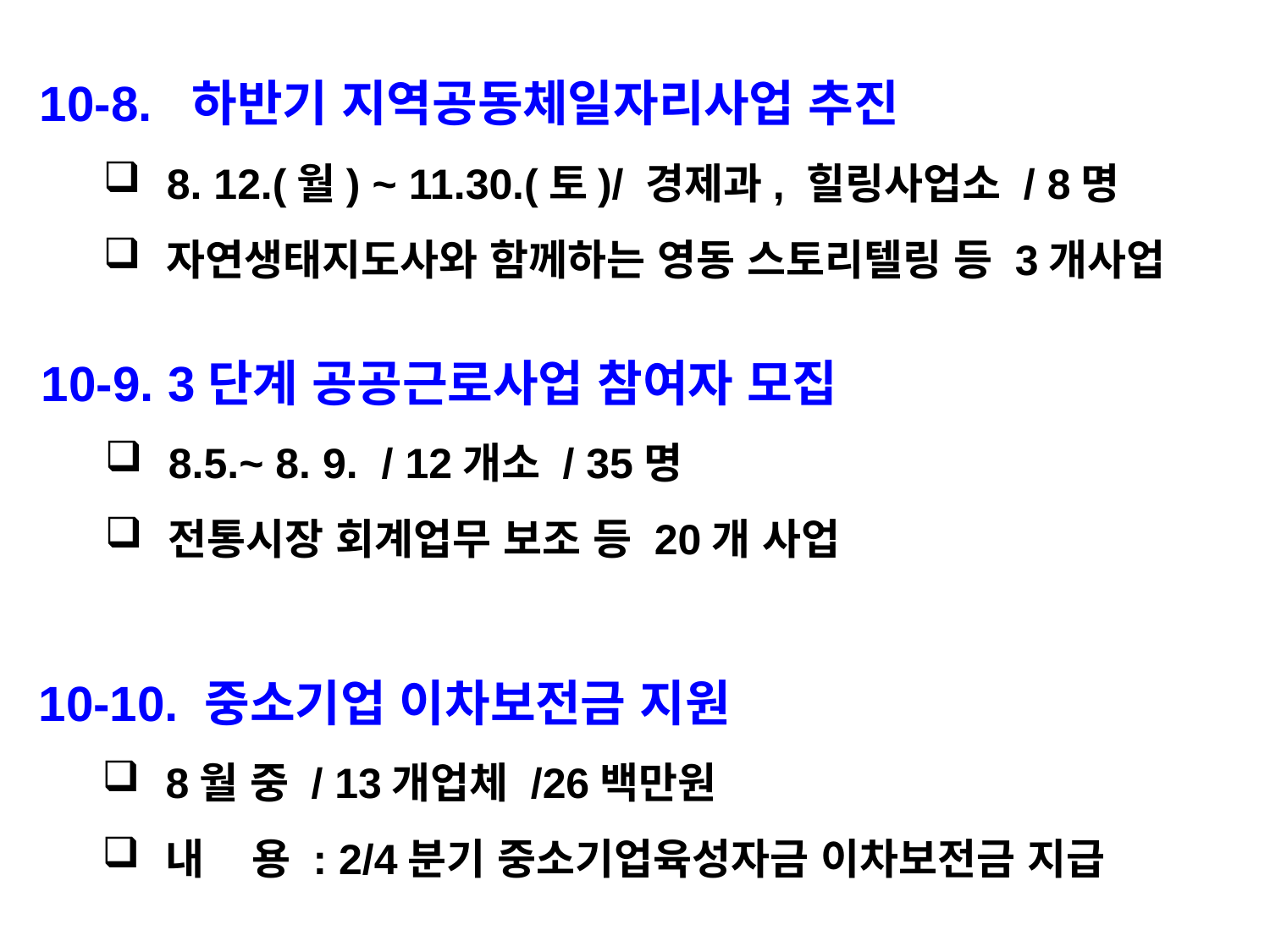

10-8.  하반기 지역공동체일자리사업 추진
8. 12.(월) ~ 11.30.(토)/ 경제과, 힐링사업소 / 8명
자연생태지도사와 함께하는 영동 스토리텔링 등 3개사업

10-9. 3단계 공공근로사업 참여자 모집
8.5.~ 8. 9.  / 12개소 / 35명
전통시장 회계업무 보조 등 20개 사업
10-10. 중소기업 이차보전금 지원
8월 중 / 13개업체 /26백만원
내    용 : 2/4분기 중소기업육성자금 이차보전금 지급